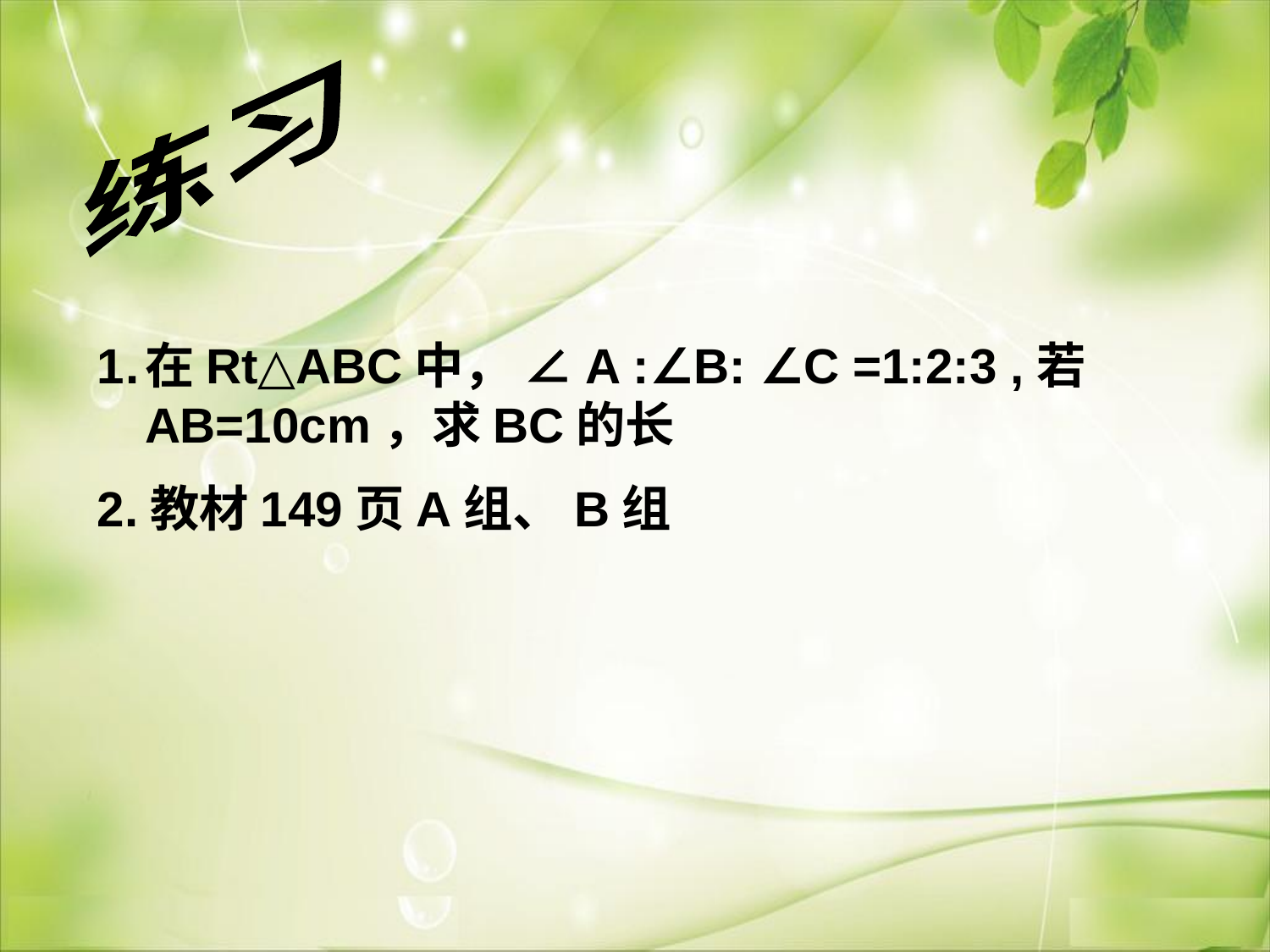

练习
在Rt△ABC中， ∠A :∠B: ∠C =1:2:3 ,若AB=10cm，求BC的长
2.教材149页A组、B组